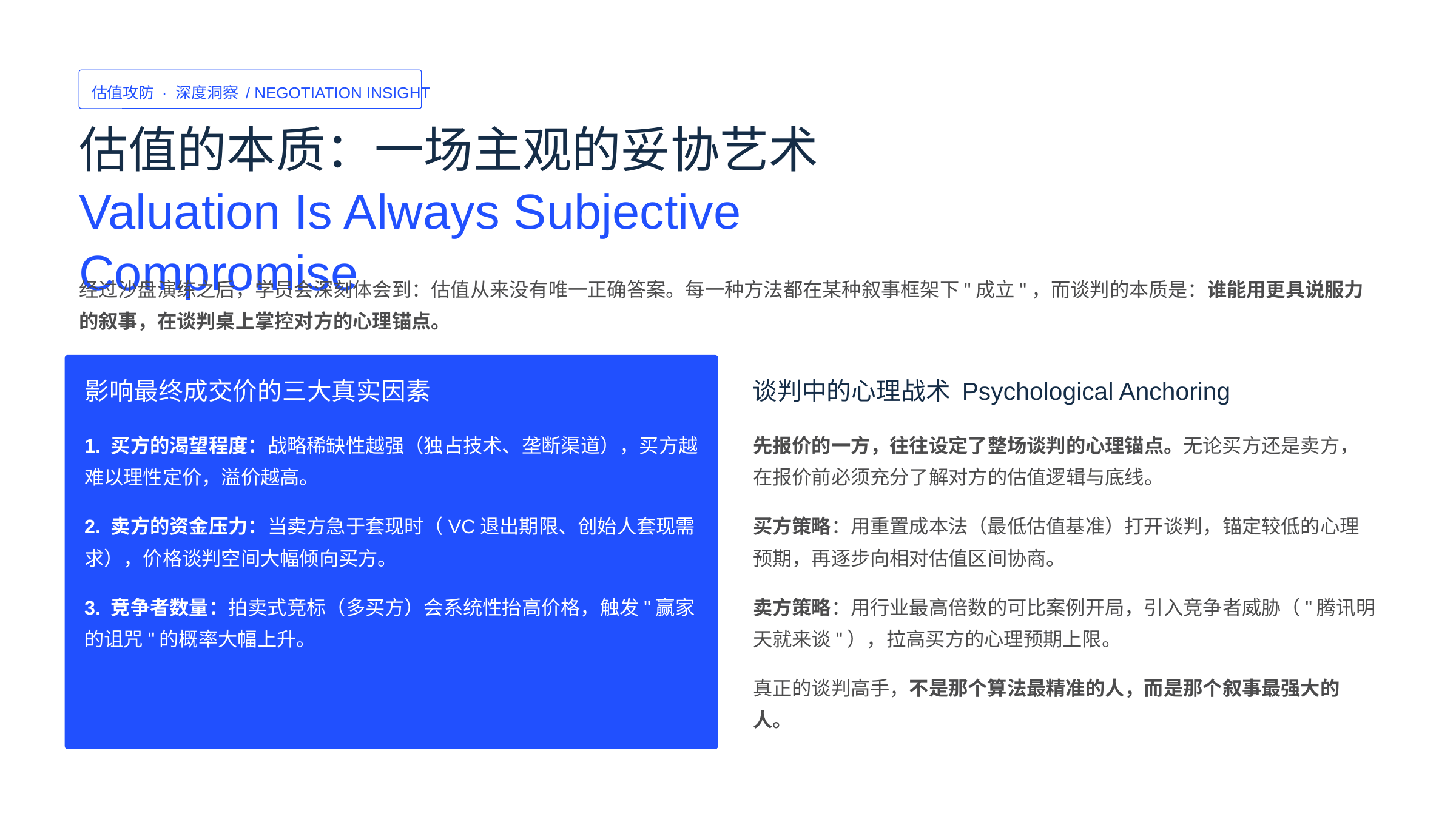

估值攻防 · 深度洞察 / NEGOTIATION INSIGHT
估值的本质：一场主观的妥协艺术
Valuation Is Always Subjective Compromise
经过沙盘演练之后，学员会深刻体会到：估值从来没有唯一正确答案。每一种方法都在某种叙事框架下"成立"，而谈判的本质是：谁能用更具说服力的叙事，在谈判桌上掌控对方的心理锚点。

影响最终成交价的三大真实因素
谈判中的心理战术 Psychological Anchoring
1. 买方的渴望程度：战略稀缺性越强（独占技术、垄断渠道），买方越难以理性定价，溢价越高。
先报价的一方，往往设定了整场谈判的心理锚点。无论买方还是卖方，在报价前必须充分了解对方的估值逻辑与底线。
2. 卖方的资金压力：当卖方急于套现时（VC退出期限、创始人套现需求），价格谈判空间大幅倾向买方。
买方策略：用重置成本法（最低估值基准）打开谈判，锚定较低的心理预期，再逐步向相对估值区间协商。
3. 竞争者数量：拍卖式竞标（多买方）会系统性抬高价格，触发"赢家的诅咒"的概率大幅上升。
卖方策略：用行业最高倍数的可比案例开局，引入竞争者威胁（"腾讯明天就来谈"），拉高买方的心理预期上限。
真正的谈判高手，不是那个算法最精准的人，而是那个叙事最强大的人。